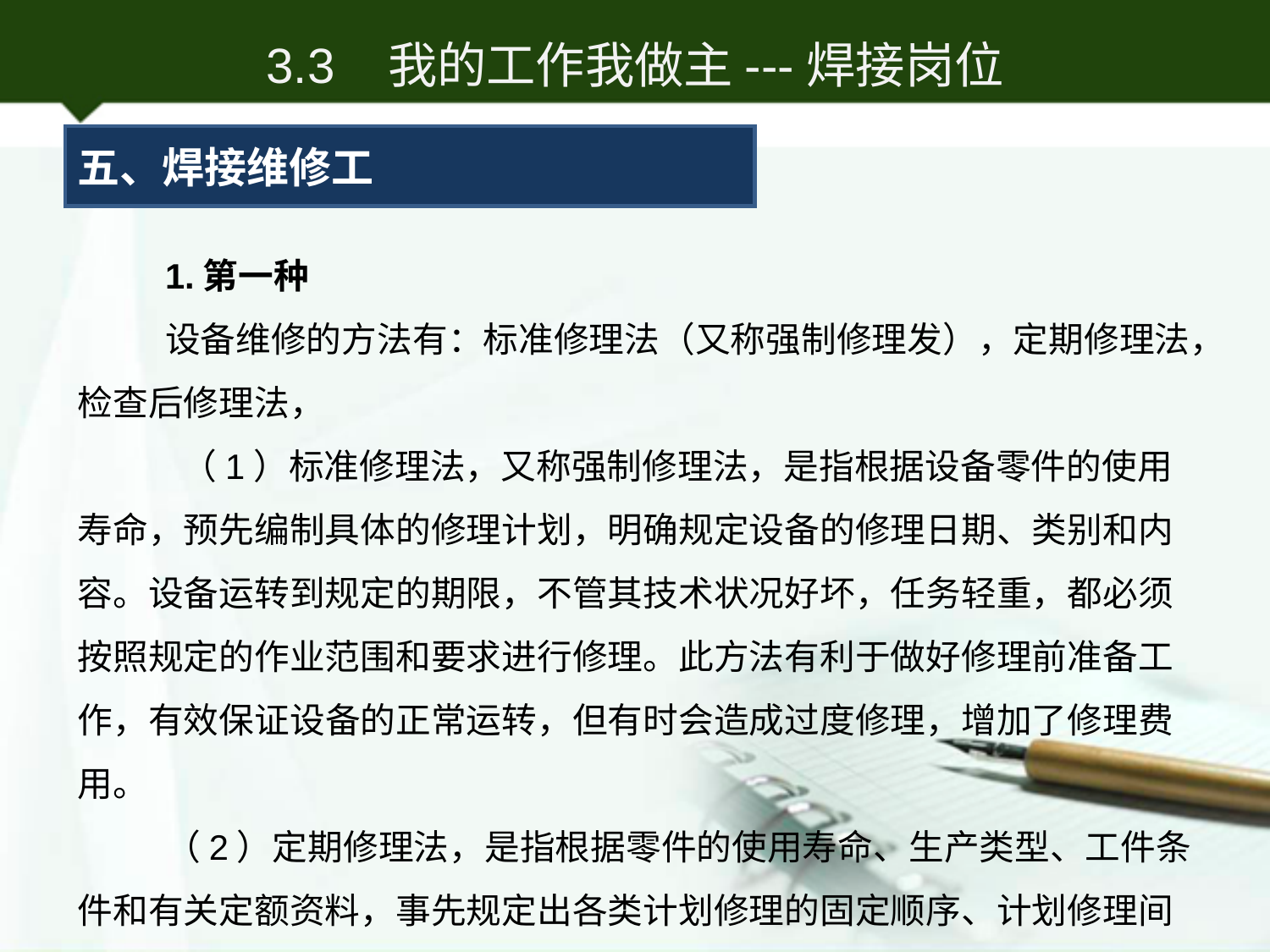

3.3   我的工作我做主---焊接岗位
五、焊接维修工
1.第一种
设备维修的方法有：标准修理法（又称强制修理发），定期修理法，检查后修理法，
 （1）标准修理法，又称强制修理法，是指根据设备零件的使用寿命，预先编制具体的修理计划，明确规定设备的修理日期、类别和内容。设备运转到规定的期限，不管其技术状况好坏，任务轻重，都必须按照规定的作业范围和要求进行修理。此方法有利于做好修理前准备工作，有效保证设备的正常运转，但有时会造成过度修理，增加了修理费用。
（2）定期修理法，是指根据零件的使用寿命、生产类型、工件条件和有关定额资料，事先规定出各类计划修理的固定顺序、计划修理间隔